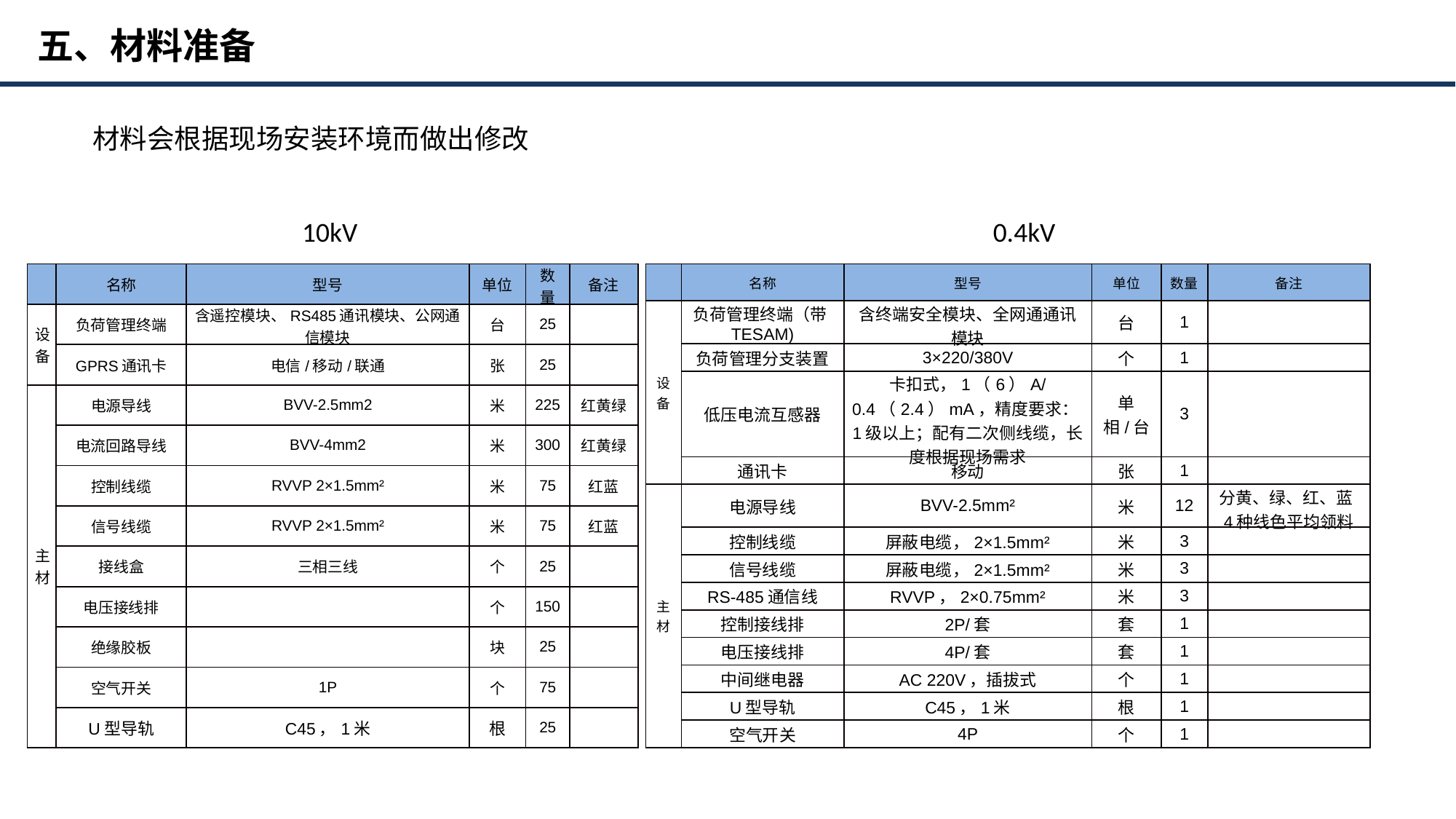

# 五、材料准备
材料会根据现场安装环境而做出修改
10kV
0.4kV
|  | 名称 | 型号 | 单位 | 数量 | 备注 |
| --- | --- | --- | --- | --- | --- |
| 设备 | 负荷管理终端 | 含遥控模块、RS485通讯模块、公网通信模块 | 台 | 25 |  |
|  | GPRS通讯卡 | 电信/移动/联通 | 张 | 25 |  |
| 主材 | 电源导线 | BVV-2.5mm2 | 米 | 225 | 红黄绿 |
|  | 电流回路导线 | BVV-4mm2 | 米 | 300 | 红黄绿 |
|  | 控制线缆 | RVVP 2×1.5mm² | 米 | 75 | 红蓝 |
|  | 信号线缆 | RVVP 2×1.5mm² | 米 | 75 | 红蓝 |
|  | 接线盒 | 三相三线 | 个 | 25 |  |
|  | 电压接线排 |  | 个 | 150 |  |
|  | 绝缘胶板 |  | 块 | 25 |  |
|  | 空气开关 | 1P | 个 | 75 |  |
|  | U型导轨 | C45，1米 | 根 | 25 |  |
|  | 名称 | 型号 | 单位 | 数量 | 备注 |
| --- | --- | --- | --- | --- | --- |
| 设备 | 负荷管理终端（带TESAM) | 含终端安全模块、全网通通讯模块 | 台 | 1 |  |
|  | 负荷管理分支装置 | 3×220/380V | 个 | 1 |  |
|  | 低压电流互感器 | 卡扣式，1（6）A/0.4（2.4）mA，精度要求：1级以上；配有二次侧线缆，长度根据现场需求 | 单相/台 | 3 |  |
|  | 通讯卡 | 移动 | 张 | 1 |  |
| 主材 | 电源导线 | BVV-2.5mm² | 米 | 12 | 分黄、绿、红、蓝4种线色平均领料 |
|  | 控制线缆 | 屏蔽电缆，2×1.5mm² | 米 | 3 |  |
|  | 信号线缆 | 屏蔽电缆，2×1.5mm² | 米 | 3 |  |
|  | RS-485通信线 | RVVP，2×0.75mm² | 米 | 3 |  |
|  | 控制接线排 | 2P/套 | 套 | 1 |  |
|  | 电压接线排 | 4P/套 | 套 | 1 |  |
|  | 中间继电器 | AC 220V，插拔式 | 个 | 1 |  |
|  | U型导轨 | C45，1米 | 根 | 1 |  |
|  | 空气开关 | 4P | 个 | 1 |  |